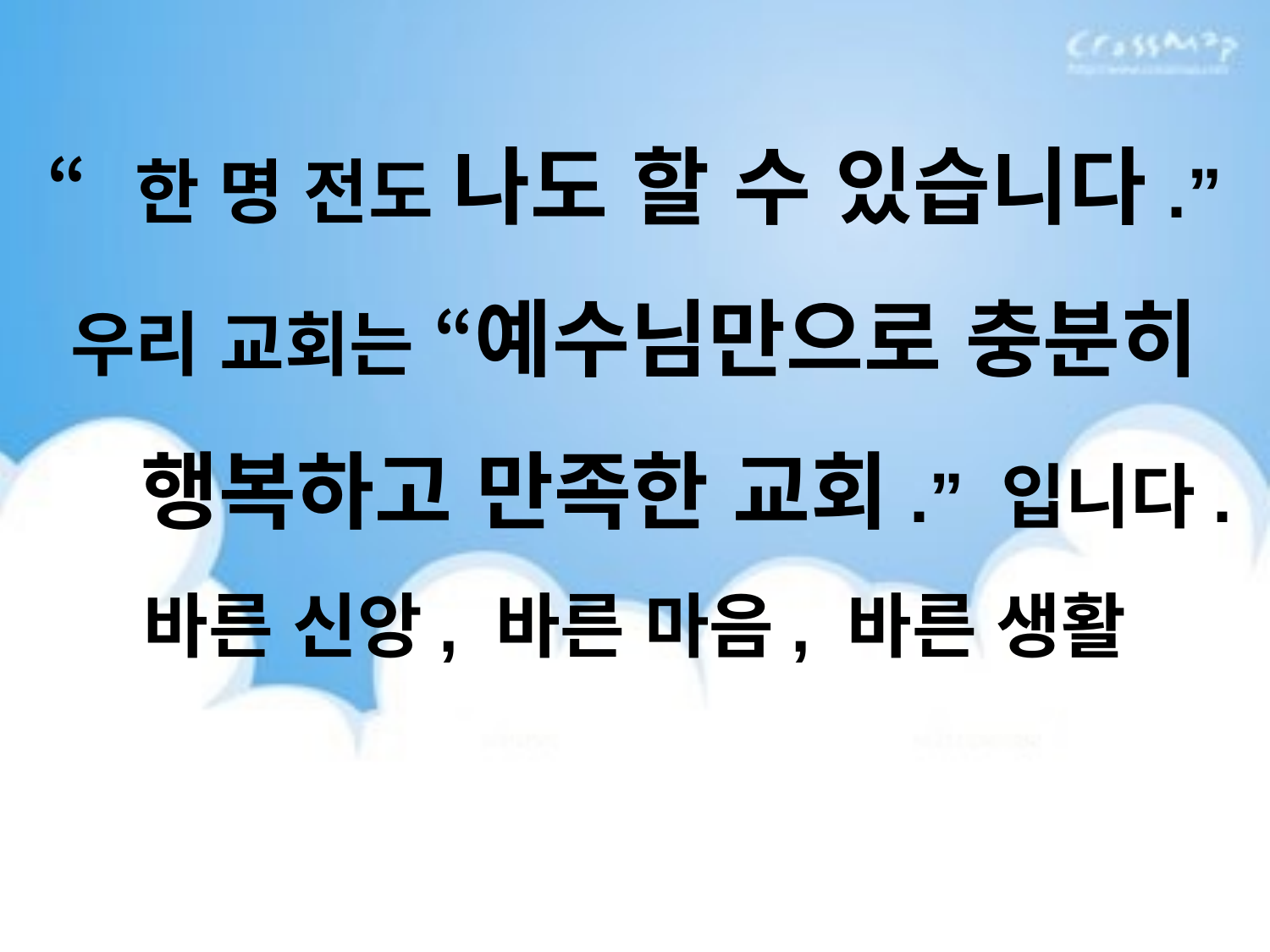

“한 명 전도 나도 할 수 있습니다.”
우리 교회는 “예수님만으로 충분히 행복하고 만족한 교회.” 입니다.
바른 신앙, 바른 마음, 바른 생활